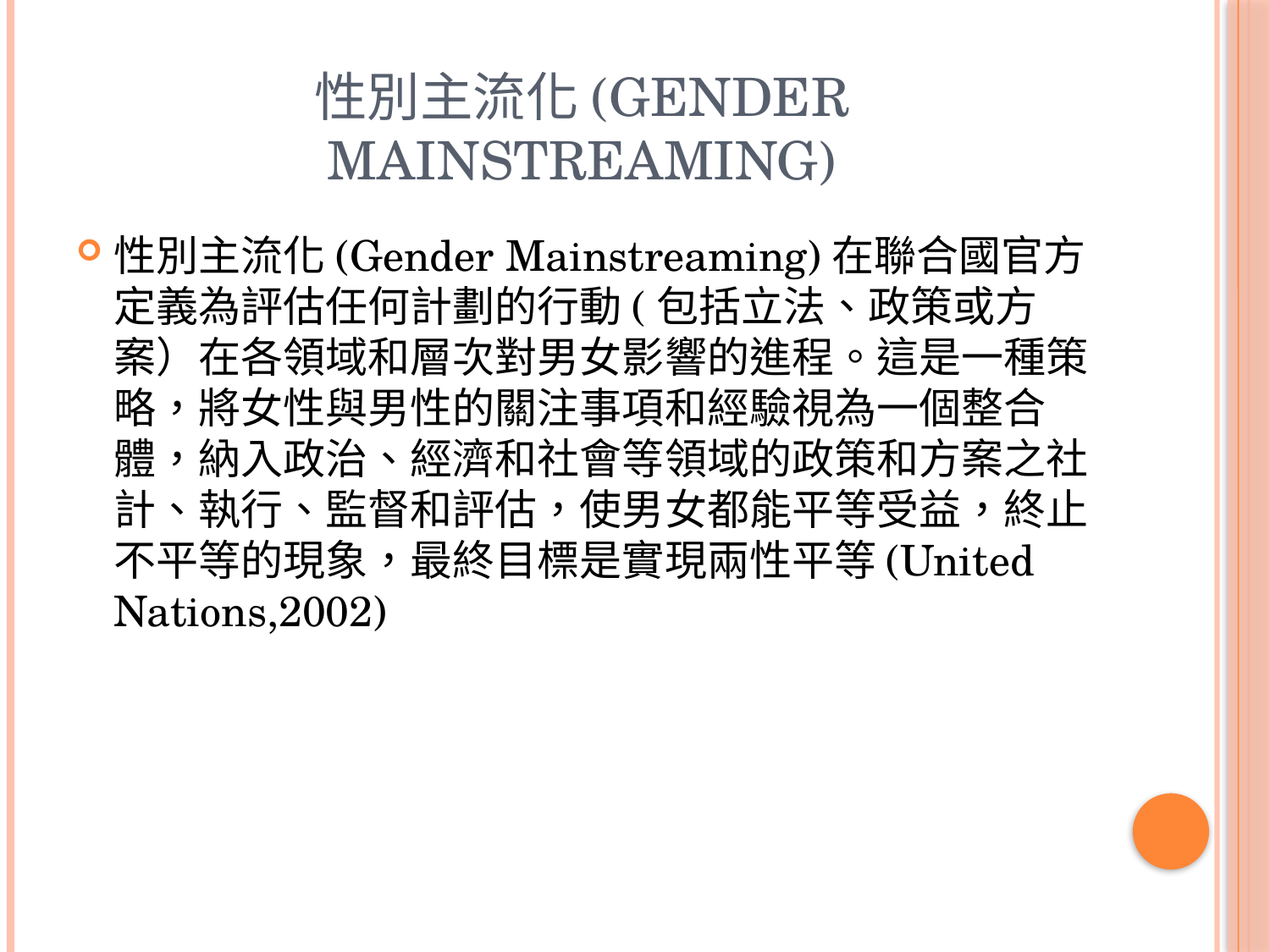

# 性別主流化(Gender Mainstreaming)
性別主流化(Gender Mainstreaming)在聯合國官方定義為評估任何計劃的行動(包括立法、政策或方案）在各領域和層次對男女影響的進程。這是一種策略，將女性與男性的關注事項和經驗視為一個整合體，納入政治、經濟和社會等領域的政策和方案之社計、執行、監督和評估，使男女都能平等受益，終止不平等的現象，最終目標是實現兩性平等(United Nations,2002)